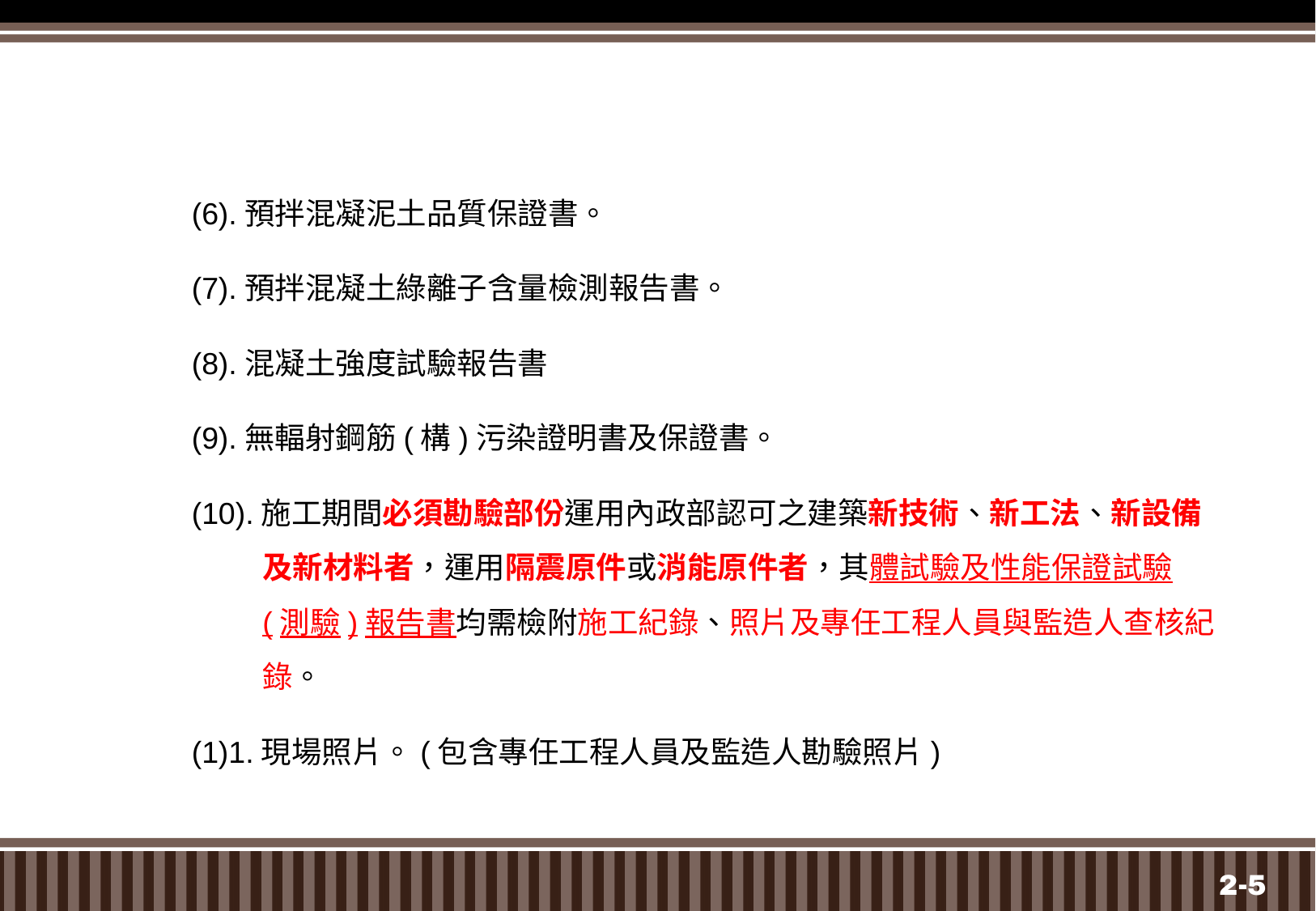

(6).預拌混凝泥土品質保證書。
(7).預拌混凝土綠離子含量檢測報告書。
(8).混凝土強度試驗報告書
(9).無輻射鋼筋(構)污染證明書及保證書。
(10).施工期間必須勘驗部份運用內政部認可之建築新技術、新工法、新設備及新材料者，運用隔震原件或消能原件者，其體試驗及性能保證試驗(測驗)報告書均需檢附施工紀錄、照片及專任工程人員與監造人查核紀錄。
(1)1.現場照片。(包含專任工程人員及監造人勘驗照片)
2-5